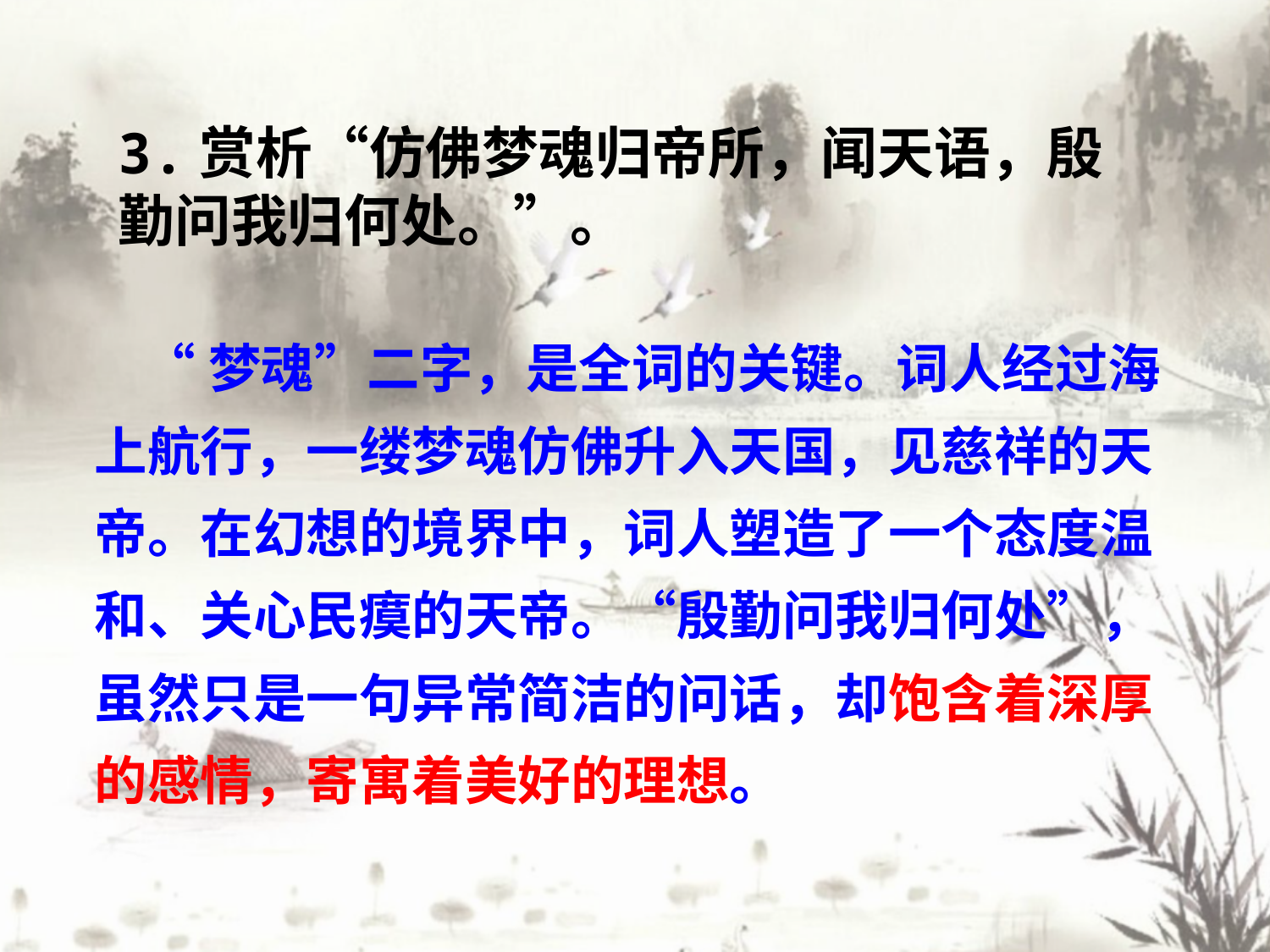

3.赏析“仿佛梦魂归帝所，闻天语，殷勤问我归何处。”。
    “梦魂”二字，是全词的关键。词人经过海上航行，一缕梦魂仿佛升入天国，见慈祥的天帝。在幻想的境界中，词人塑造了一个态度温和、关心民瘼的天帝。“殷勤问我归何处”，虽然只是一句异常简洁的问话，却饱含着深厚的感情，寄寓着美好的理想。